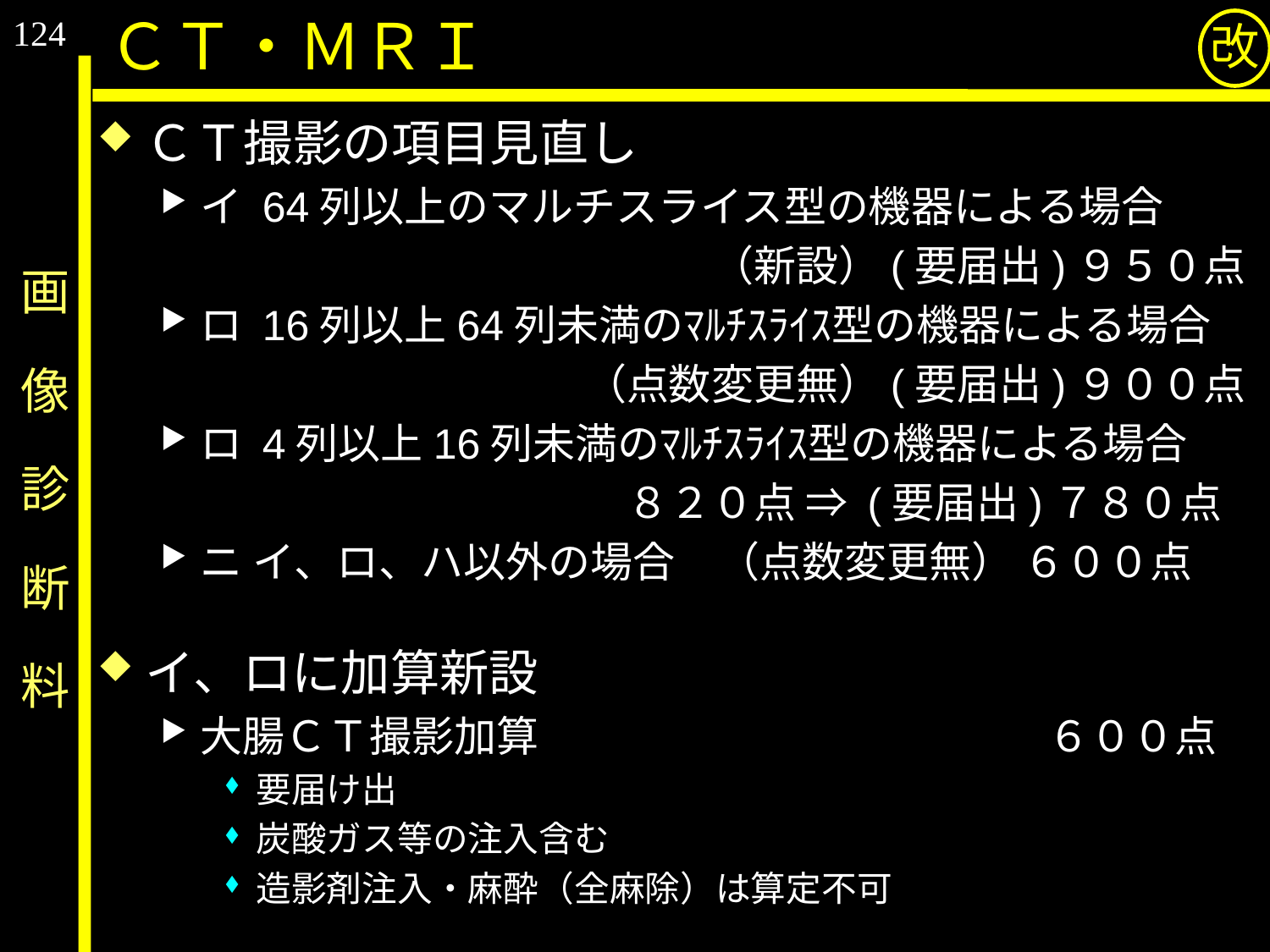

124
ＣＴ・ＭＲＩ
改

ＣＴ撮影の項目見直し
イ 64列以上のマルチスライス型の機器による場合
　　　　　　　　　　　　　（新設）(要届出)９５０点
ロ 16列以上64列未満のﾏﾙﾁｽﾗｲｽ型の機器による場合
　　　　　　　　　　（点数変更無）(要届出)９００点
ロ 4列以上16列未満のﾏﾙﾁｽﾗｲｽ型の機器による場合
　　　　　　　　　　　８２０点 ⇒ (要届出)７８０点
ニ イ、ロ、ハ以外の場合　（点数変更無） ６００点

イ、ロに加算新設
大腸ＣＴ撮影加算　　　　　　　　　　　　６００点
要届け出
炭酸ガス等の注入含む
造影剤注入・麻酔（全麻除）は算定不可
# 画　像　診　断　料